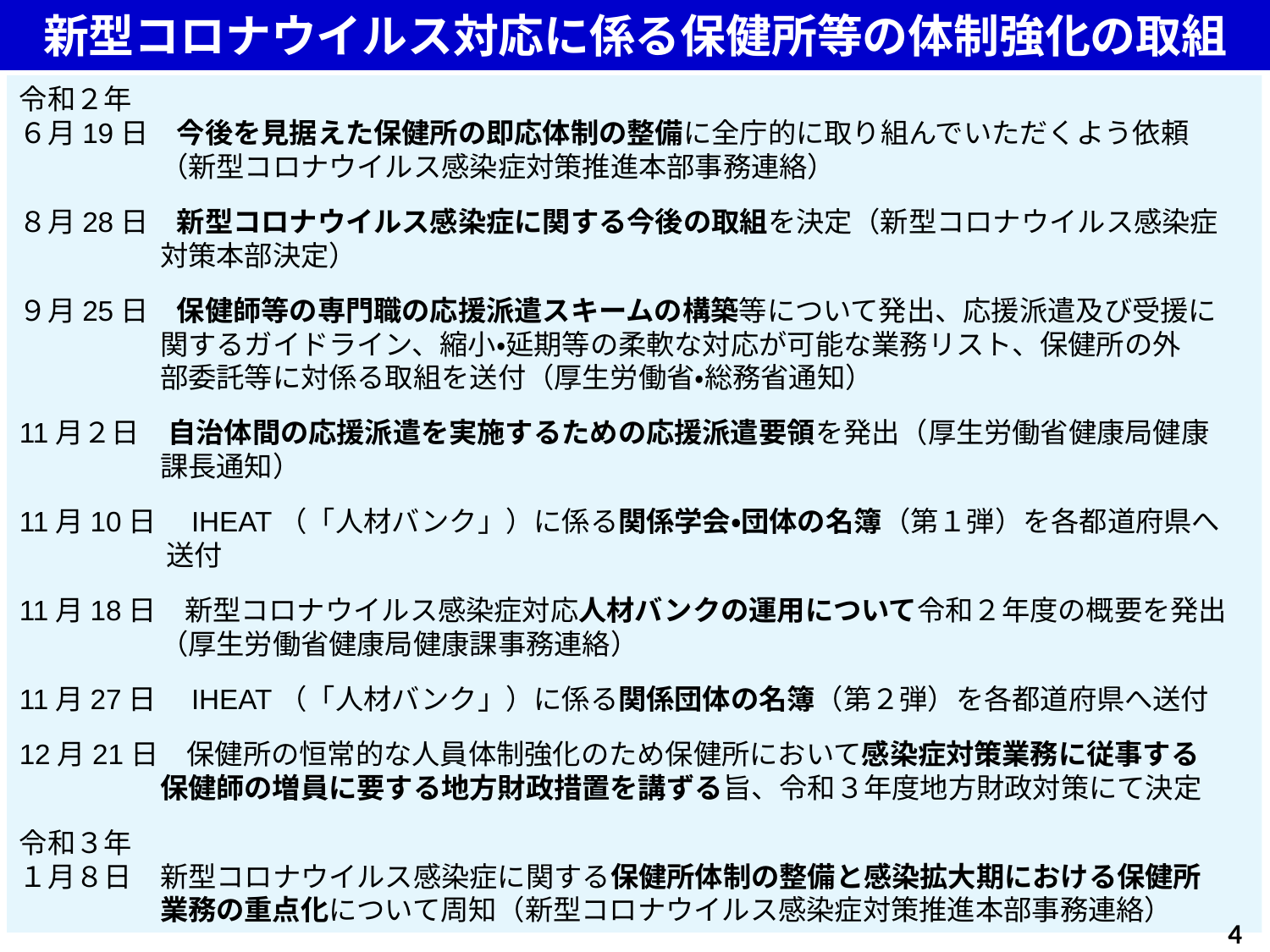

新型コロナウイルス対応に係る保健所等の体制強化の取組
令和２年
６月19日　今後を見据えた保健所の即応体制の整備に全庁的に取り組んでいただくよう依頼
　　　　　（新型コロナウイルス感染症対策推進本部事務連絡）

８月28日　新型コロナウイルス感染症に関する今後の取組を決定（新型コロナウイルス感染症
　　　　　対策本部決定）

９月25日　保健師等の専門職の応援派遣スキームの構築等について発出、応援派遣及び受援に
　　　　　関するガイドライン、縮小・延期等の柔軟な対応が可能な業務リスト、保健所の外
　　　　　部委託等に対係る取組を送付（厚生労働省・総務省通知）

11月２日　自治体間の応援派遣を実施するための応援派遣要領を発出（厚生労働省健康局健康
　　　　　課長通知）

11月10日　IHEAT（「人材バンク」）に係る関係学会・団体の名簿（第１弾）を各都道府県へ
　　　　　 送付

11月18日　新型コロナウイルス感染症対応人材バンクの運用について令和２年度の概要を発出
　　　　　（厚生労働省健康局健康課事務連絡）

11月27日　IHEAT（「人材バンク」）に係る関係団体の名簿（第２弾）を各都道府県へ送付

12月21日　保健所の恒常的な人員体制強化のため保健所において感染症対策業務に従事する
　　　　　保健師の増員に要する地方財政措置を講ずる旨、令和３年度地方財政対策にて決定

令和３年
１月８日　新型コロナウイルス感染症に関する保健所体制の整備と感染拡大期における保健所
　　　　　業務の重点化について周知（新型コロナウイルス感染症対策推進本部事務連絡）
4